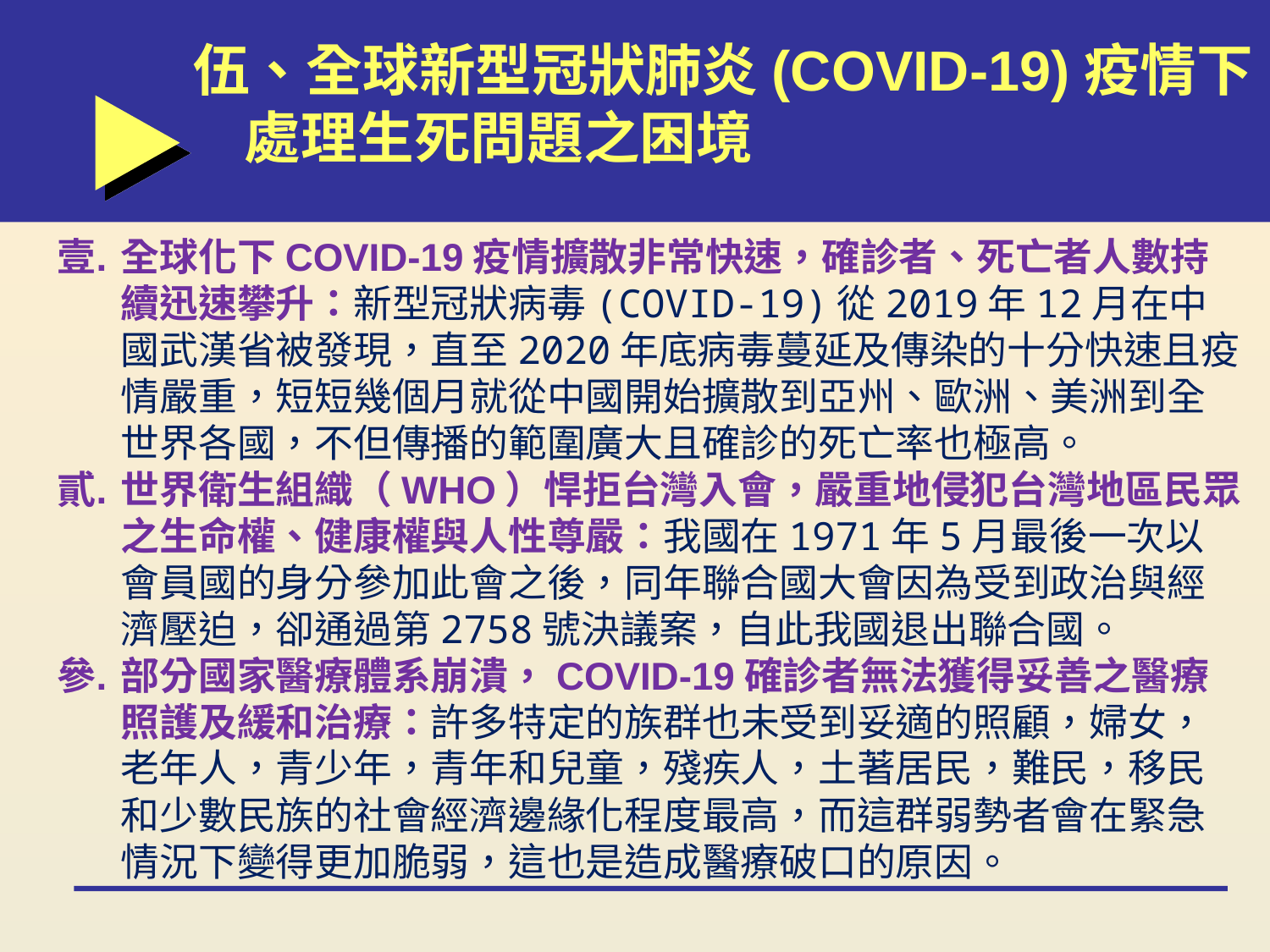

伍、全球新型冠狀肺炎(COVID-19)疫情下
    處理生死問題之困境
全球化下COVID-19疫情擴散非常快速，確診者、死亡者人數持續迅速攀升：新型冠狀病毒(COVID-19)從2019年12月在中國武漢省被發現，直至2020年底病毒蔓延及傳染的十分快速且疫情嚴重，短短幾個月就從中國開始擴散到亞州、歐洲、美洲到全世界各國，不但傳播的範圍廣大且確診的死亡率也極高。
世界衛生組織（WHO）悍拒台灣入會，嚴重地侵犯台灣地區民眾之生命權、健康權與人性尊嚴：我國在1971年5月最後一次以會員國的身分參加此會之後，同年聯合國大會因為受到政治與經濟壓迫，卻通過第2758號決議案，自此我國退出聯合國。
部分國家醫療體系崩潰，COVID-19確診者無法獲得妥善之醫療照護及緩和治療：許多特定的族群也未受到妥適的照顧，婦女，老年人，青少年，青年和兒童，殘疾人，土著居民，難民，移民和少數民族的社會經濟邊緣化程度最高，而這群弱勢者會在緊急情況下變得更加脆弱，這也是造成醫療破口的原因。